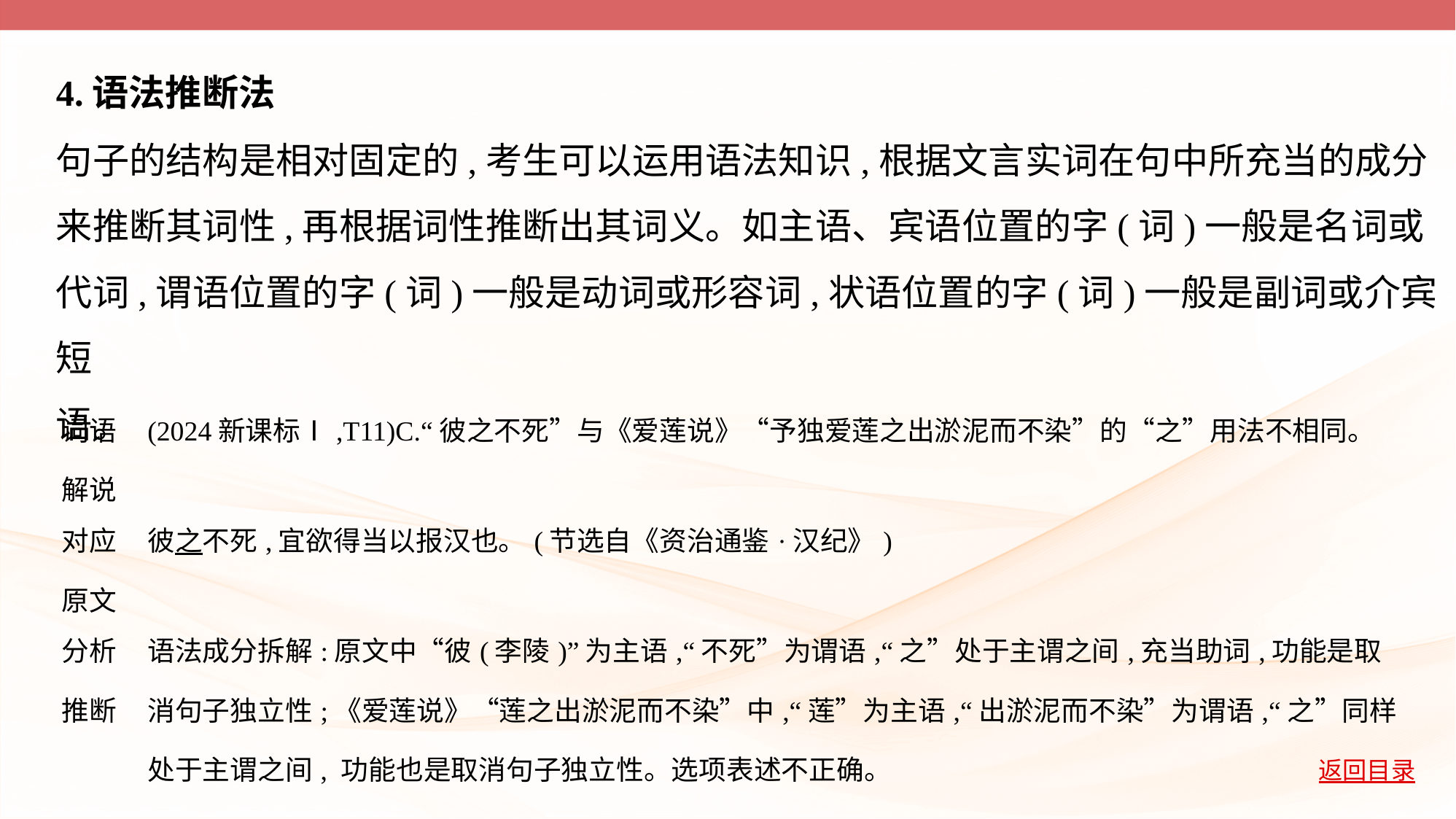

4.语法推断法
句子的结构是相对固定的,考生可以运用语法知识,根据文言实词在句中所充当的成分
来推断其词性,再根据词性推断出其词义。如主语、宾语位置的字(词)一般是名词或
代词,谓语位置的字(词)一般是动词或形容词,状语位置的字(词)一般是副词或介宾短
语。
| 词语 解说 | (2024新课标Ⅰ,T11)C.“彼之不死”与《爱莲说》“予独爱莲之出淤泥而不染”的“之”用法不相同。 |
| --- | --- |
| 对应 原文 | 彼之不死,宜欲得当以报汉也。(节选自《资治通鉴·汉纪》) |
| 分析 推断 | 语法成分拆解:原文中“彼(李陵)”为主语,“不死”为谓语,“之”处于主谓之间,充当助词,功能是取消句子独立性;《爱莲说》“莲之出淤泥而不染”中,“莲”为主语,“出淤泥而不染”为谓语,“之”同样处于主谓之间, 功能也是取消句子独立性。选项表述不正确。 |